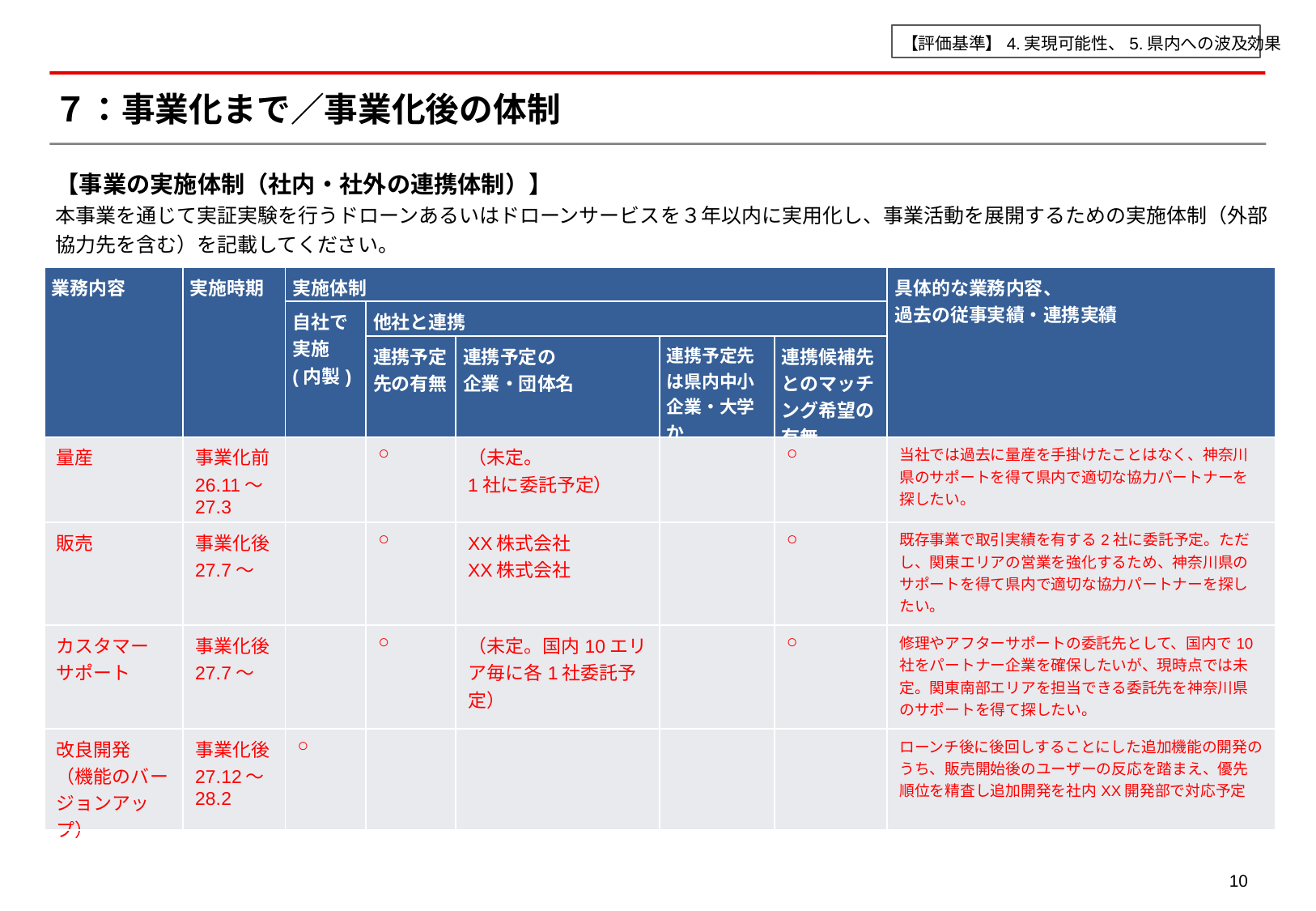

【評価基準】4.実現可能性、5.県内への波及効果
# ７：事業化まで／事業化後の体制
【事業の実施体制（社内・社外の連携体制）】
本事業を通じて実証実験を行うドローンあるいはドローンサービスを３年以内に実用化し、事業活動を展開するための実施体制（外部協力先を含む）を記載してください。
| 業務内容 | 実施時期 | 実施体制 |  |  |  |  | 具体的な業務内容、 過去の従事実績・連携実績 |
| --- | --- | --- | --- | --- | --- | --- | --- |
|  |  | 自社で 実施 (内製) | 他社と連携 |  |  |  |  |
|  |  |  | 連携予定先の有無 | 連携予定の 企業・団体名 | 連携予定先は県内中小企業・大学か | 連携候補先とのマッチング希望の 有無 |  |
| 量産 | 事業化前 26.11～ 27.3 |  | ○ | （未定。 1社に委託予定） |  | ○ | 当社では過去に量産を手掛けたことはなく、神奈川県のサポートを得て県内で適切な協力パートナーを探したい。 |
| 販売 | 事業化後 27.7～ |  | ○ | XX株式会社 XX株式会社 |  | ○ | 既存事業で取引実績を有する2社に委託予定。ただし、関東エリアの営業を強化するため、神奈川県のサポートを得て県内で適切な協力パートナーを探したい。 |
| カスタマー サポート | 事業化後 27.7～ |  | ○ | （未定。国内10エリア毎に各1社委託予定） |  | ○ | 修理やアフターサポートの委託先として、国内で10社をパートナー企業を確保したいが、現時点では未定。関東南部エリアを担当できる委託先を神奈川県のサポートを得て探したい。 |
| 改良開発 （機能のバージョンアップ） | 事業化後 27.12～ 28.2 | ○ |  |  |  |  | ローンチ後に後回しすることにした追加機能の開発のうち、販売開始後のユーザーの反応を踏まえ、優先順位を精査し追加開発を社内XX開発部で対応予定 |